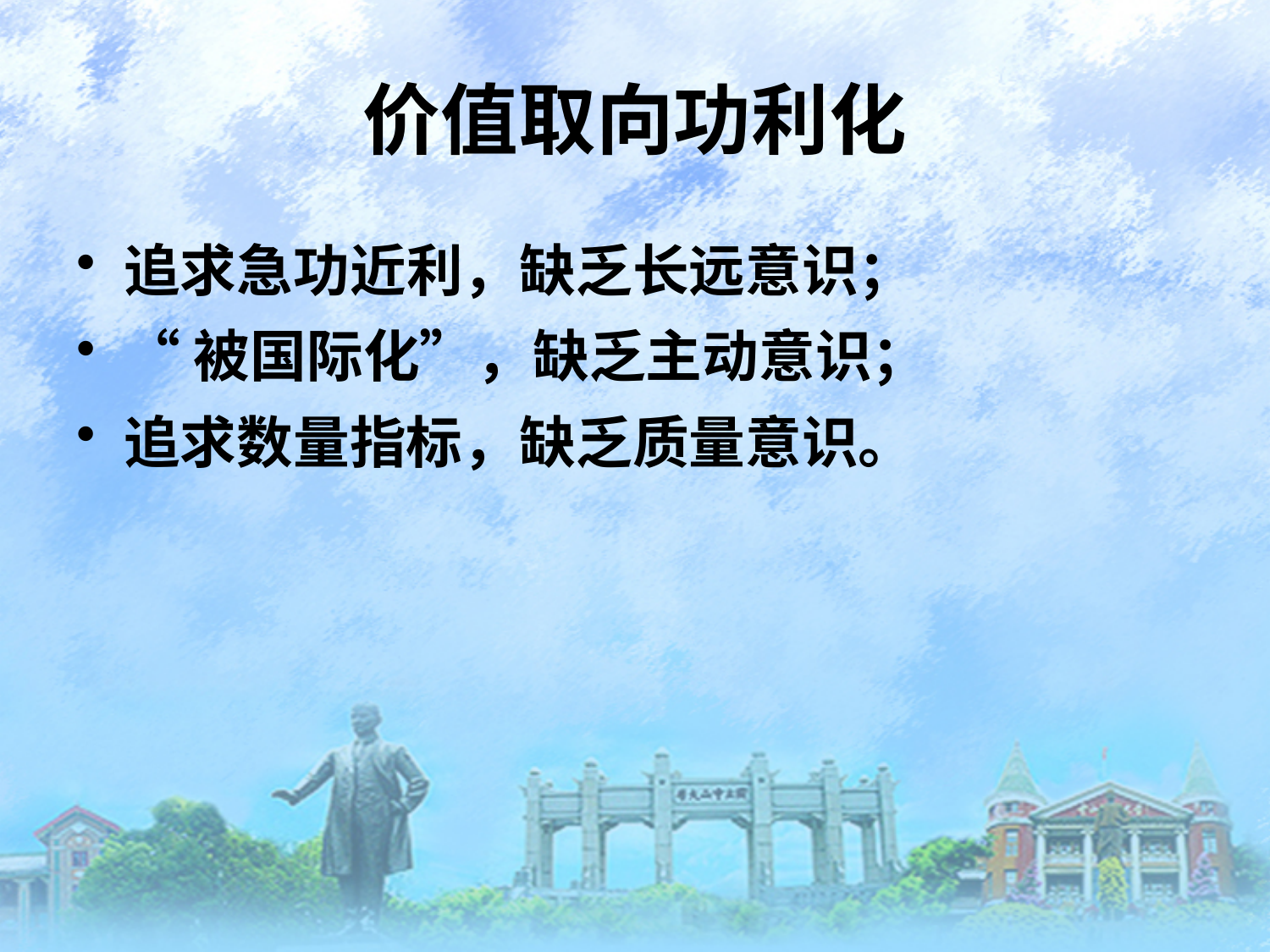

# 价值取向功利化
追求急功近利，缺乏长远意识；
“被国际化”，缺乏主动意识；
追求数量指标，缺乏质量意识。